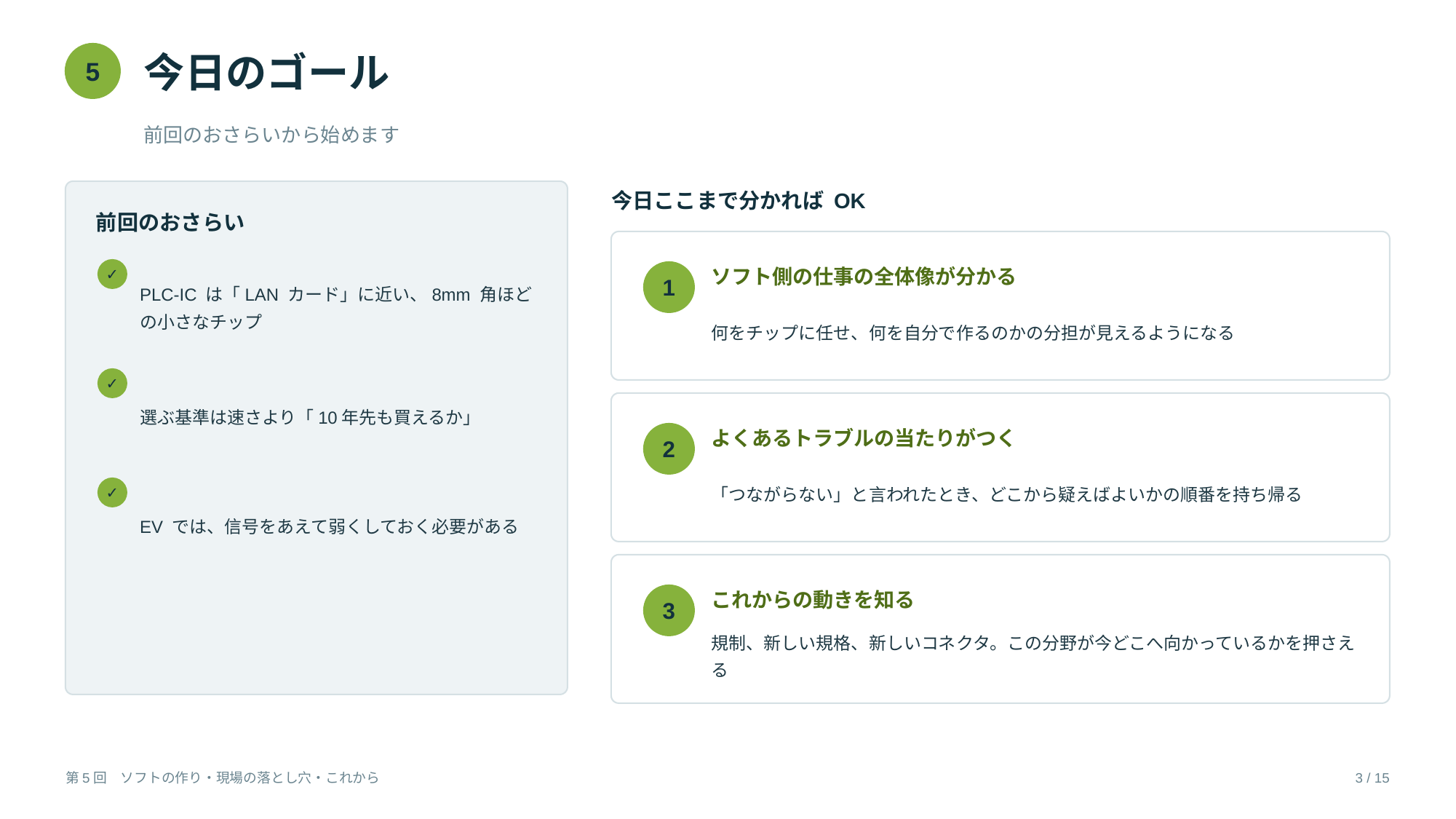

今日のゴール

5
前回のおさらいから始めます

今日ここまで分かれば OK
前回のおさらい

PLC-IC は「LAN カード」に近い、8mm 角ほどの小さなチップ
ソフト側の仕事の全体像が分かる

✓

1
何をチップに任せ、何を自分で作るのかの分担が見えるようになる
選ぶ基準は速さより「10年先も買えるか」

✓

よくあるトラブルの当たりがつく

2
「つながらない」と言われたとき、どこから疑えばよいかの順番を持ち帰る
EV では、信号をあえて弱くしておく必要がある

✓

これからの動きを知る

3
規制、新しい規格、新しいコネクタ。この分野が今どこへ向かっているかを押さえる
第5回　ソフトの作り・現場の落とし穴・これから
3 / 15